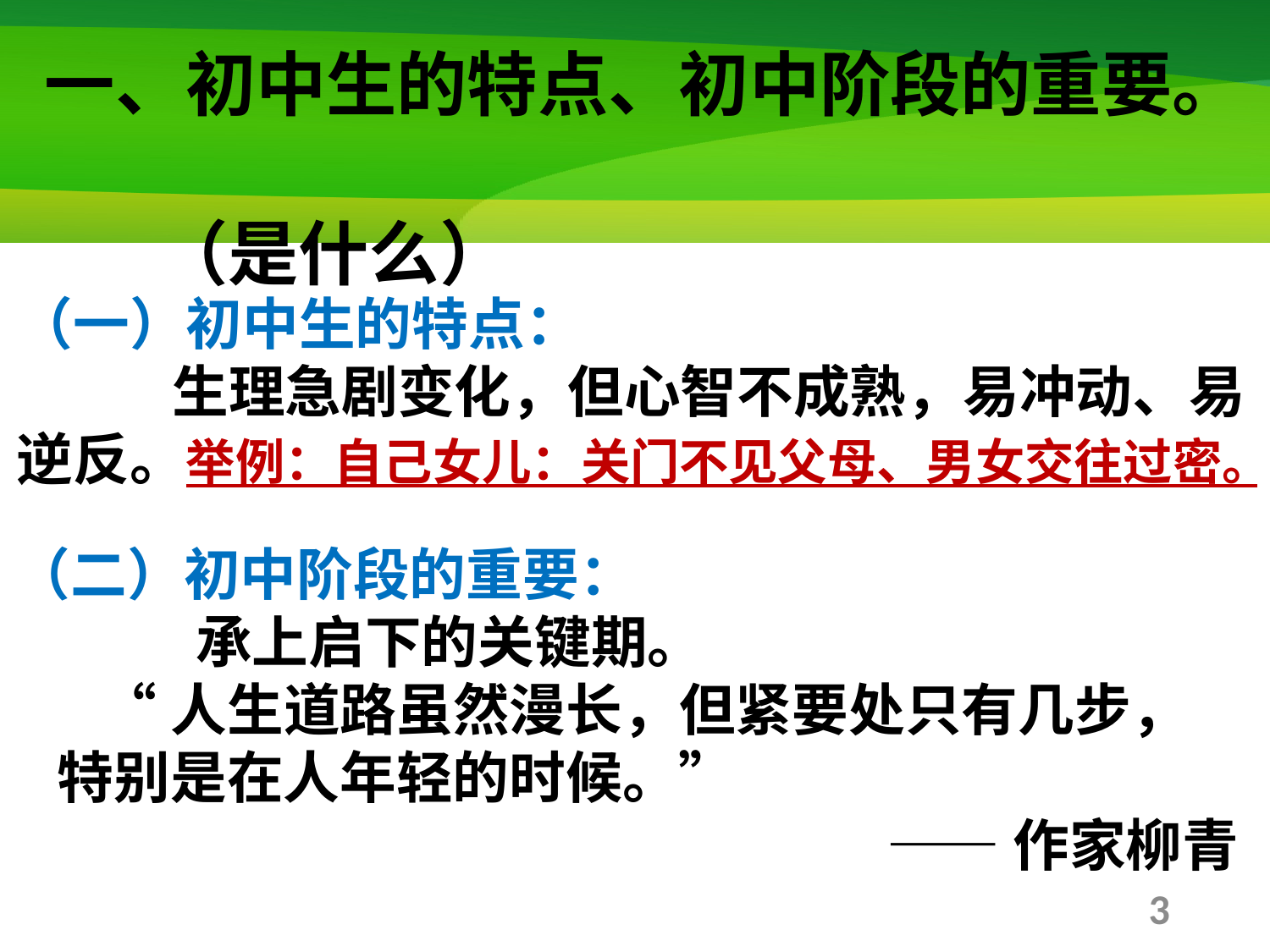

一、初中生的特点、初中阶段的重要。
      （是什么）
（一）初中生的特点：
           生理急剧变化，但心智不成熟，易冲动、易逆反。举例：自己女儿：关门不见父母、男女交往过密。

（二）初中阶段的重要：
             承上启下的关键期。
      “人生道路虽然漫长，但紧要处只有几步，特别是在人年轻的时候。”
——作家柳青
3